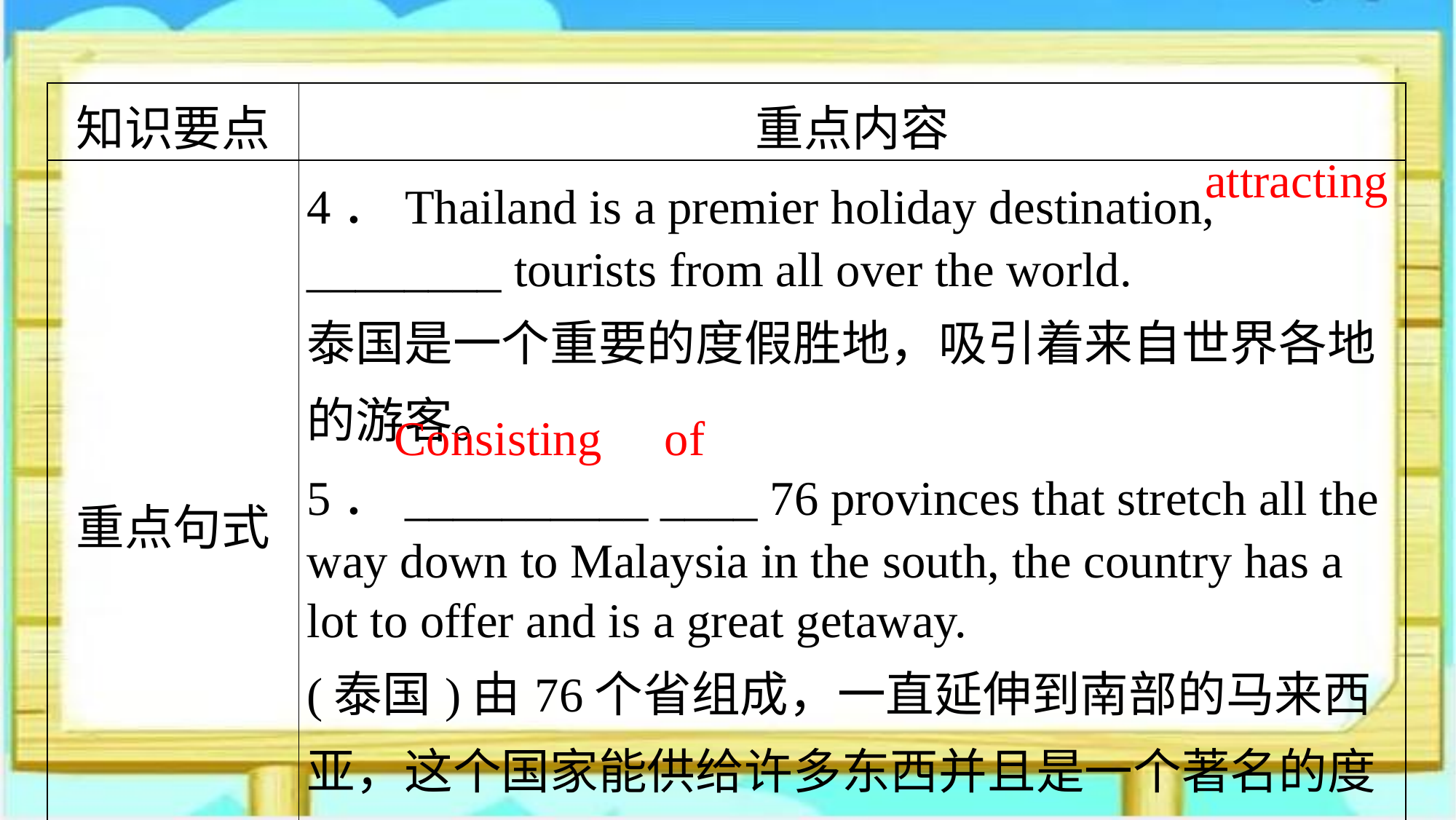

| 知识要点 | 重点内容 |
| --- | --- |
| 重点句式 | 4．Thailand is a premier holiday destination, \_\_\_\_\_\_\_\_ tourists from all over the world. 泰国是一个重要的度假胜地，吸引着来自世界各地的游客。 5．\_\_\_\_\_\_\_\_\_\_ \_\_\_\_ 76 provinces that stretch all the way down to Malaysia in the south, the country has a lot to offer and is a great getaway. (泰国)由76个省组成，一直延伸到南部的马来西亚，这个国家能供给许多东西并且是一个著名的度假胜地。 |
attracting
Consisting
of